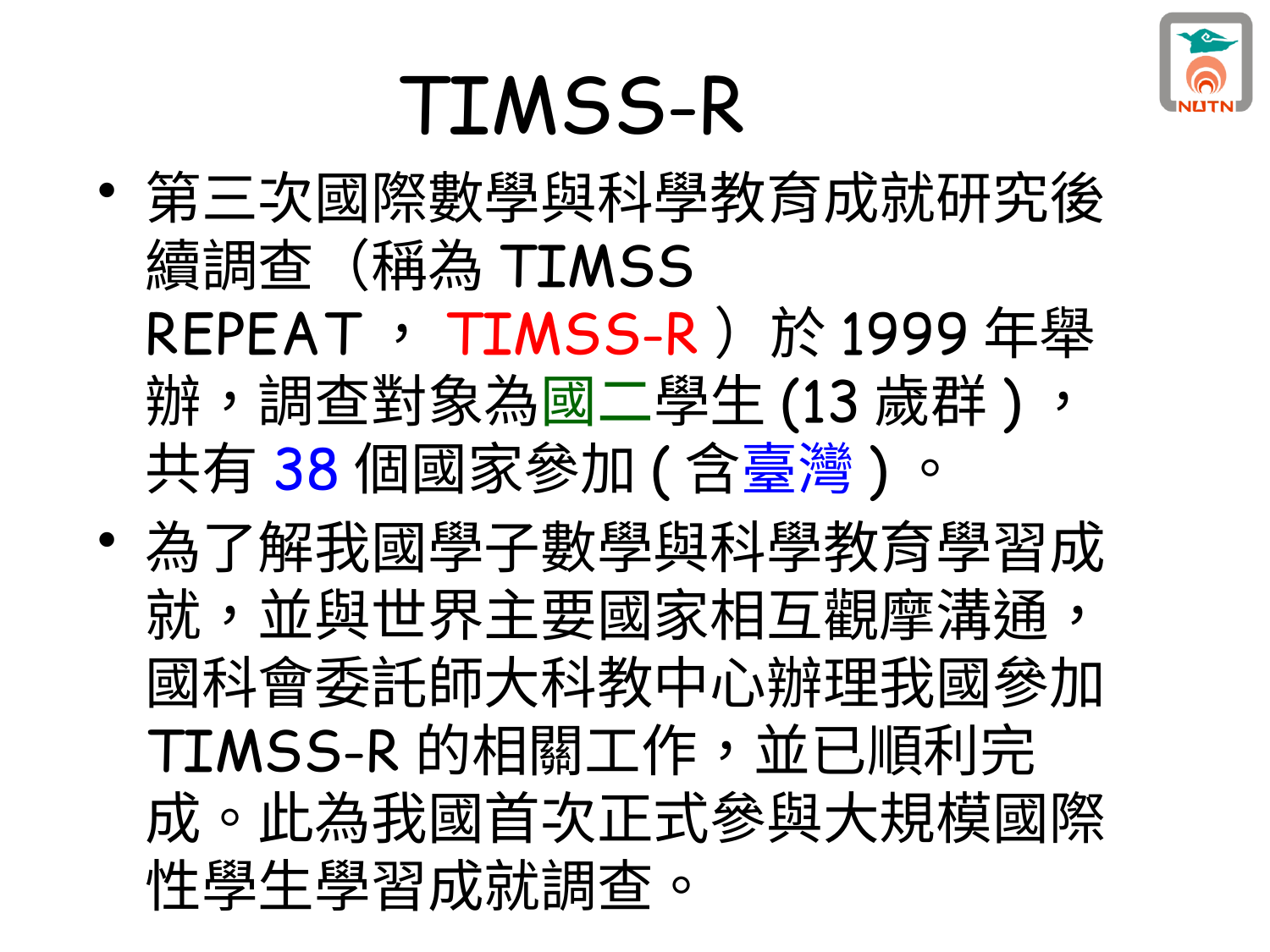

# TIMSS-R
第三次國際數學與科學教育成就研究後續調查（稱為TIMSS REPEAT，TIMSS-R）於1999年舉辦，調查對象為國二學生(13歲群)，共有38個國家參加(含臺灣)。
為了解我國學子數學與科學教育學習成就，並與世界主要國家相互觀摩溝通，國科會委託師大科教中心辦理我國參加TIMSS-R的相關工作，並已順利完成。此為我國首次正式參與大規模國際性學生學習成就調查。